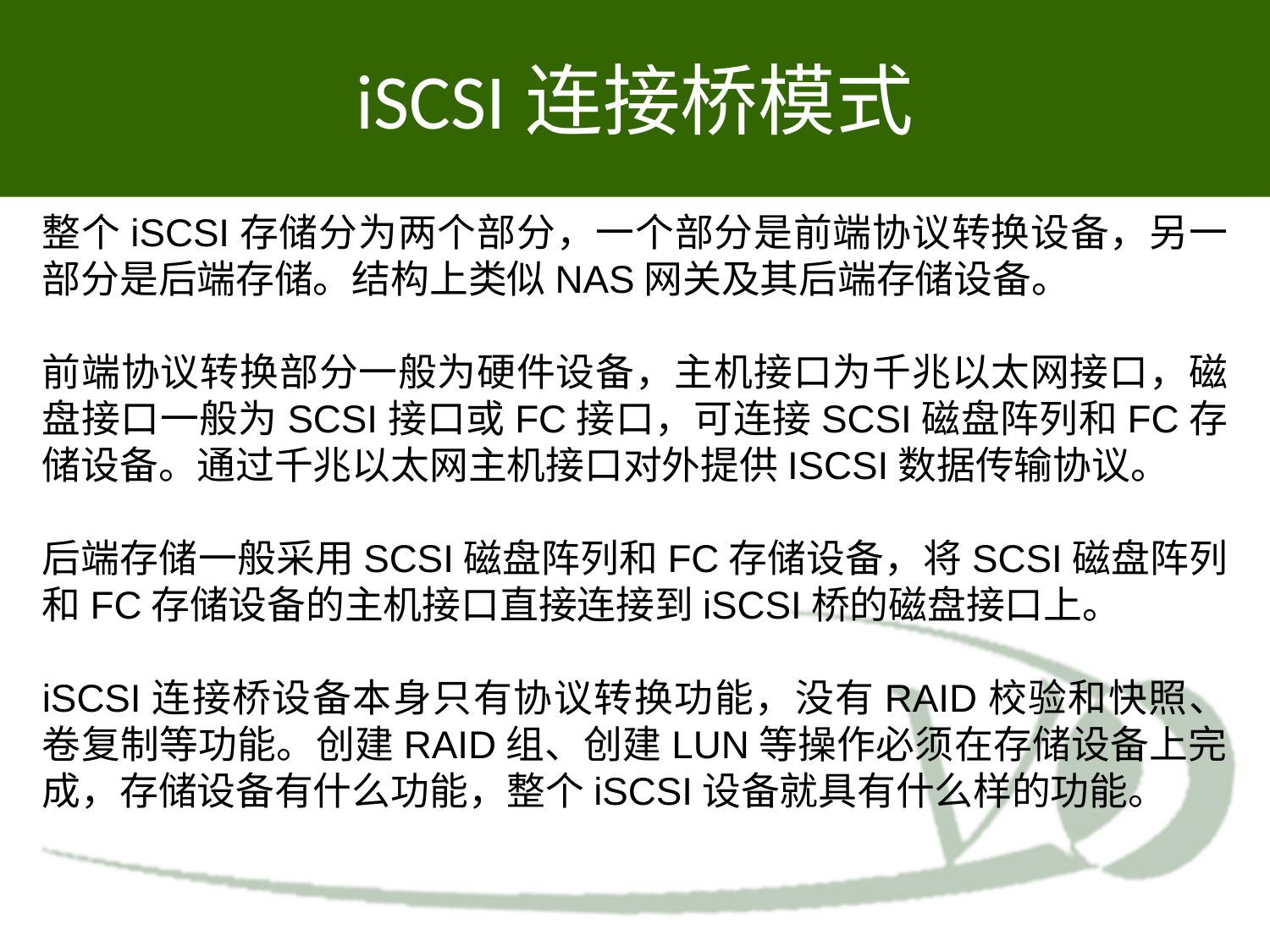

# iSCSI连接桥模式
整个iSCSI存储分为两个部分，一个部分是前端协议转换设备，另一部分是后端存储。结构上类似NAS网关及其后端存储设备。

前端协议转换部分一般为硬件设备，主机接口为千兆以太网接口，磁盘接口一般为SCSI接口或FC接口，可连接SCSI磁盘阵列和FC存储设备。通过千兆以太网主机接口对外提供ISCSI数据传输协议。

后端存储一般采用SCSI磁盘阵列和FC存储设备，将SCSI磁盘阵列和FC存储设备的主机接口直接连接到iSCSI桥的磁盘接口上。

iSCSI连接桥设备本身只有协议转换功能，没有RAID校验和快照、卷复制等功能。创建RAID组、创建LUN等操作必须在存储设备上完成，存储设备有什么功能，整个iSCSI设备就具有什么样的功能。